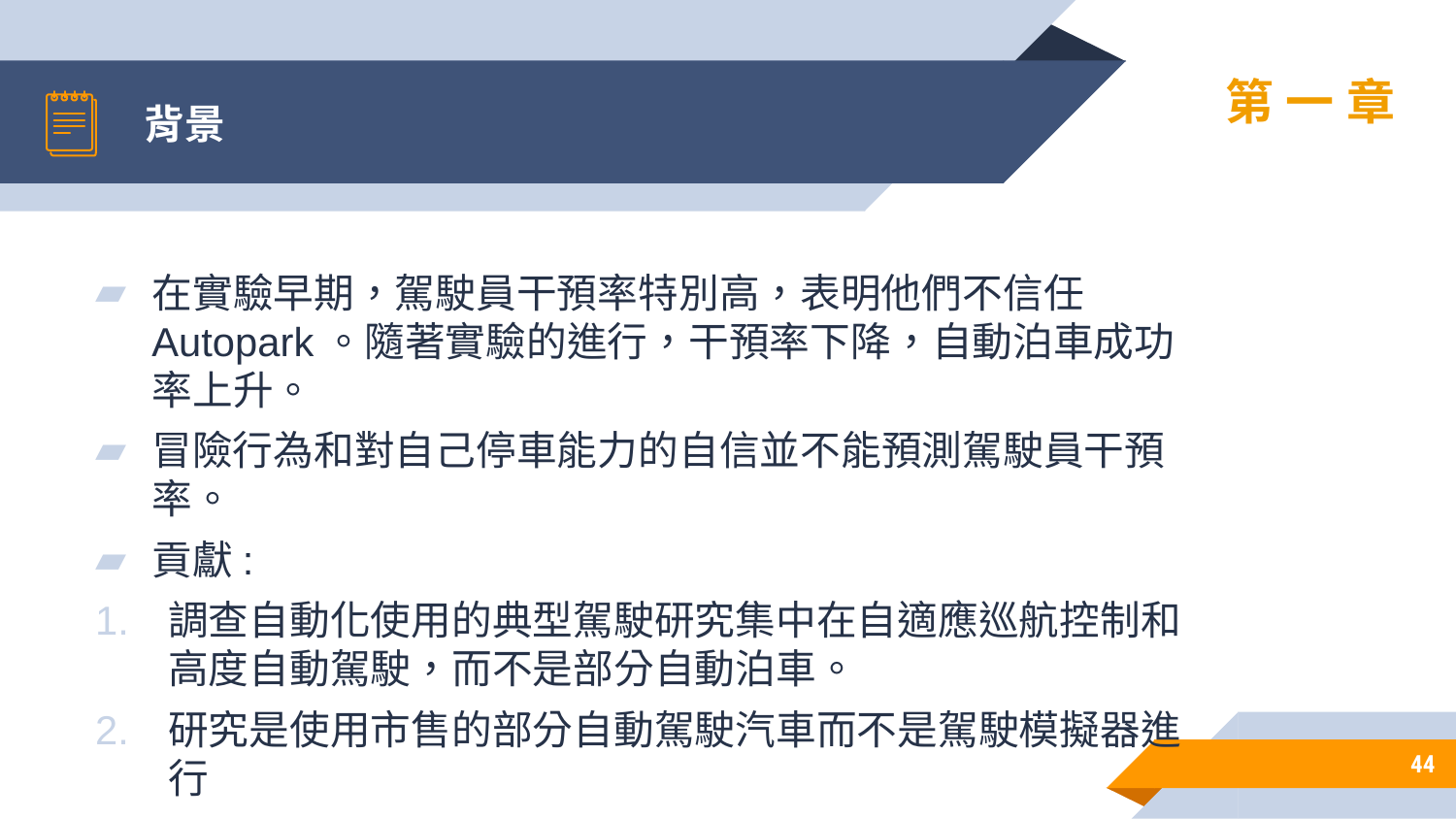

# 背景
第一章

在實驗早期，駕駛員干預率特別高，表明他們不信任 Autopark。隨著實驗的進行，干預率下降，自動泊車成功率上升。
冒險行為和對自己停車能力的自信並不能預測駕駛員干預率。
貢獻:
調查自動化使用的典型駕駛研究集中在自適應巡航控制和高度自動駕駛，而不是部分自動泊車。
研究是使用市售的部分自動駕駛汽車而不是駕駛模擬器進行
44